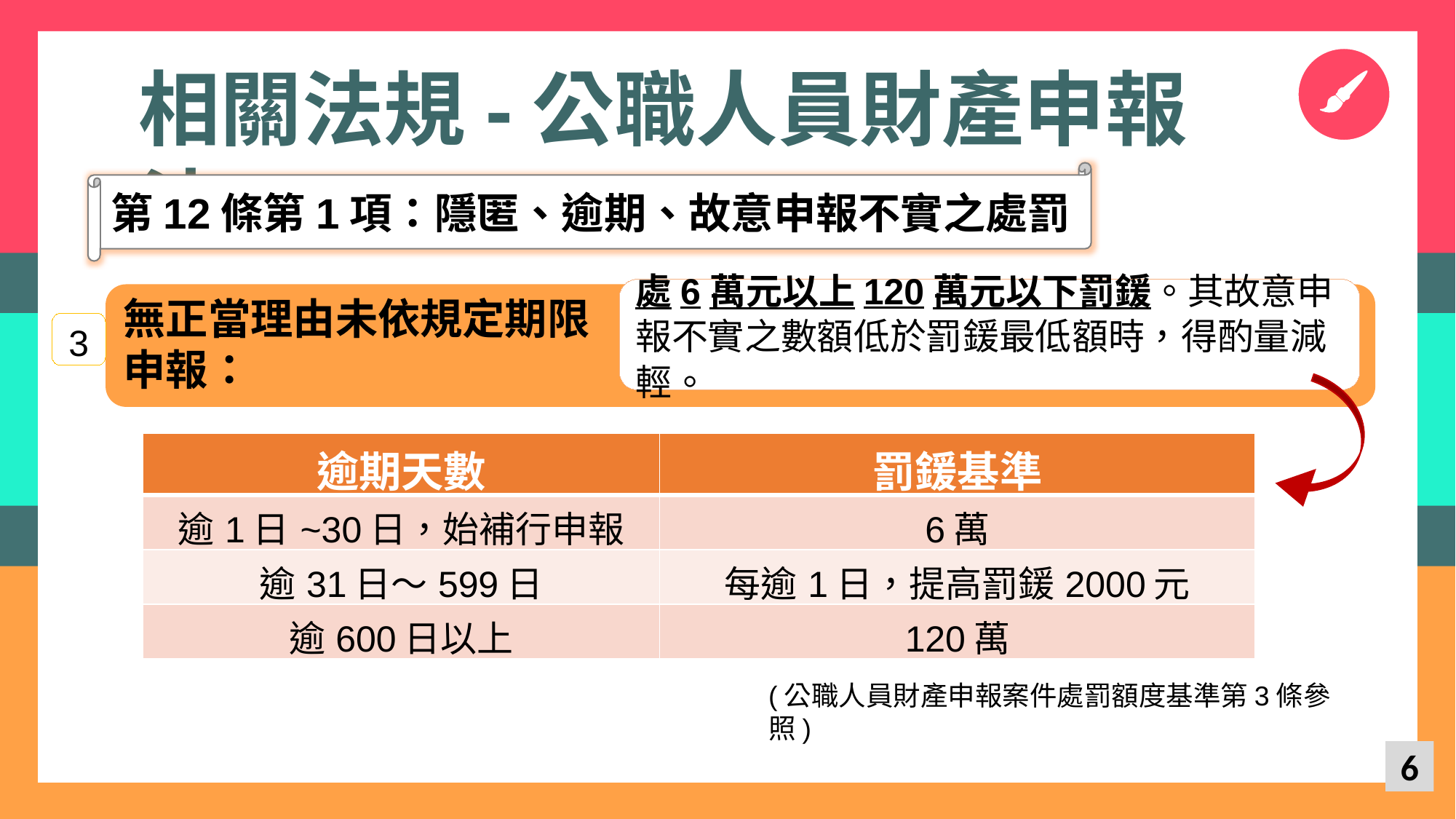

相關法規-公職人員財產申報法
第12條第1項：隱匿、逾期、故意申報不實之處罰
處6萬元以上120萬元以下罰鍰。其故意申報不實之數額低於罰鍰最低額時，得酌量減輕。

無正當理由未依規定期限申報：

3

| 逾期天數 | 罰鍰基準 |
| --- | --- |
| 逾1日~30日，始補行申報 | 6萬 |
| 逾31日～599日 | 每逾1日，提高罰鍰2000元 |
| 逾600日以上 | 120萬 |

(公職人員財產申報案件處罰額度基準第3條參照)
6